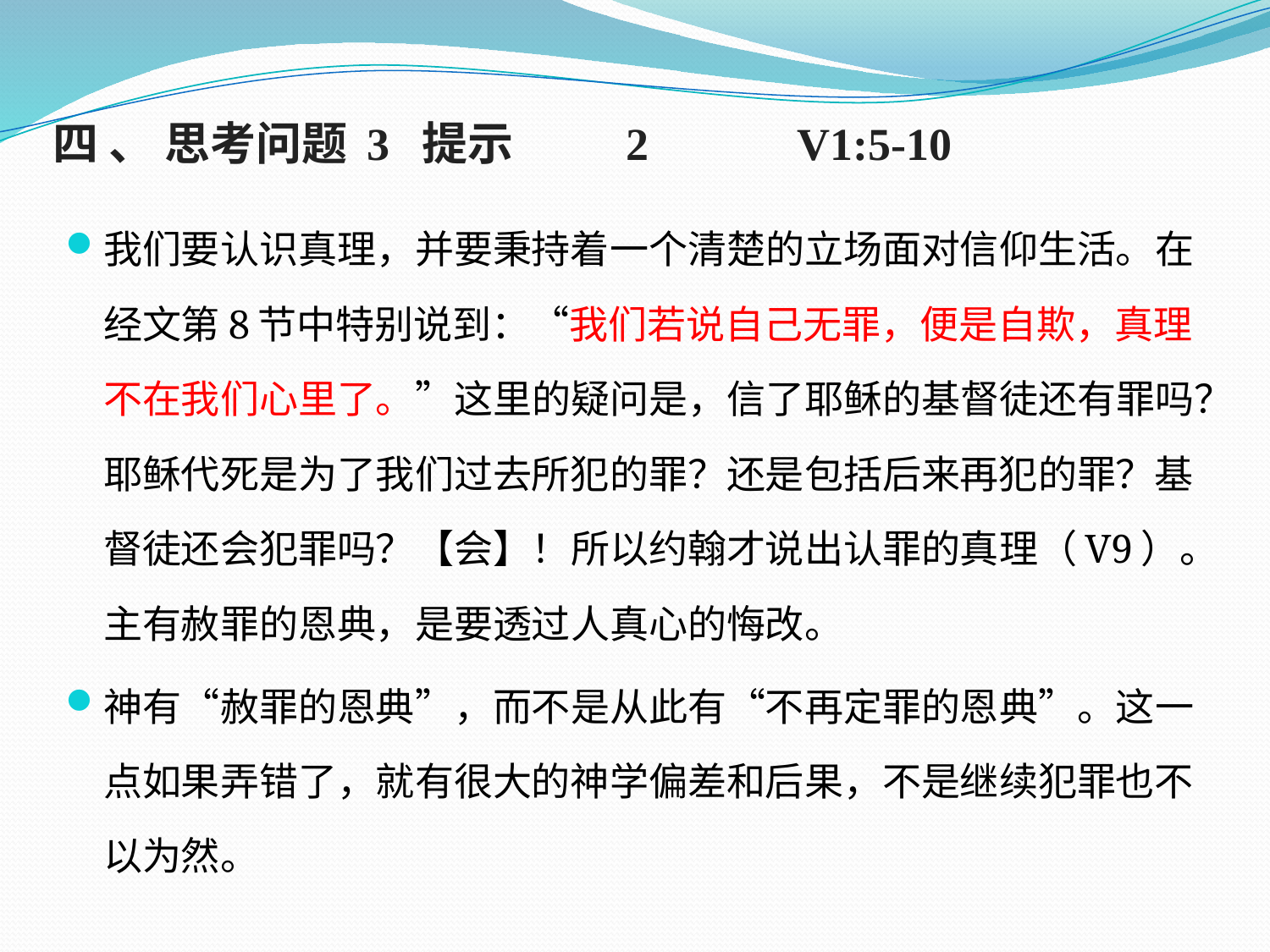

# 四 、 思考问题 3  提示          2             V1:5-10
我们要认识真理，并要秉持着一个清楚的立场面对信仰生活。在经文第8节中特别说到：“我们若说自己无罪，便是自欺，真理不在我们心里了。”这里的疑问是，信了耶稣的基督徒还有罪吗？耶稣代死是为了我们过去所犯的罪？还是包括后来再犯的罪？基督徒还会犯罪吗？【会】！所以约翰才说出认罪的真理（V9）。主有赦罪的恩典，是要透过人真心的悔改。
神有“赦罪的恩典”，而不是从此有“不再定罪的恩典”。这一点如果弄错了，就有很大的神学偏差和后果，不是继续犯罪也不以为然。